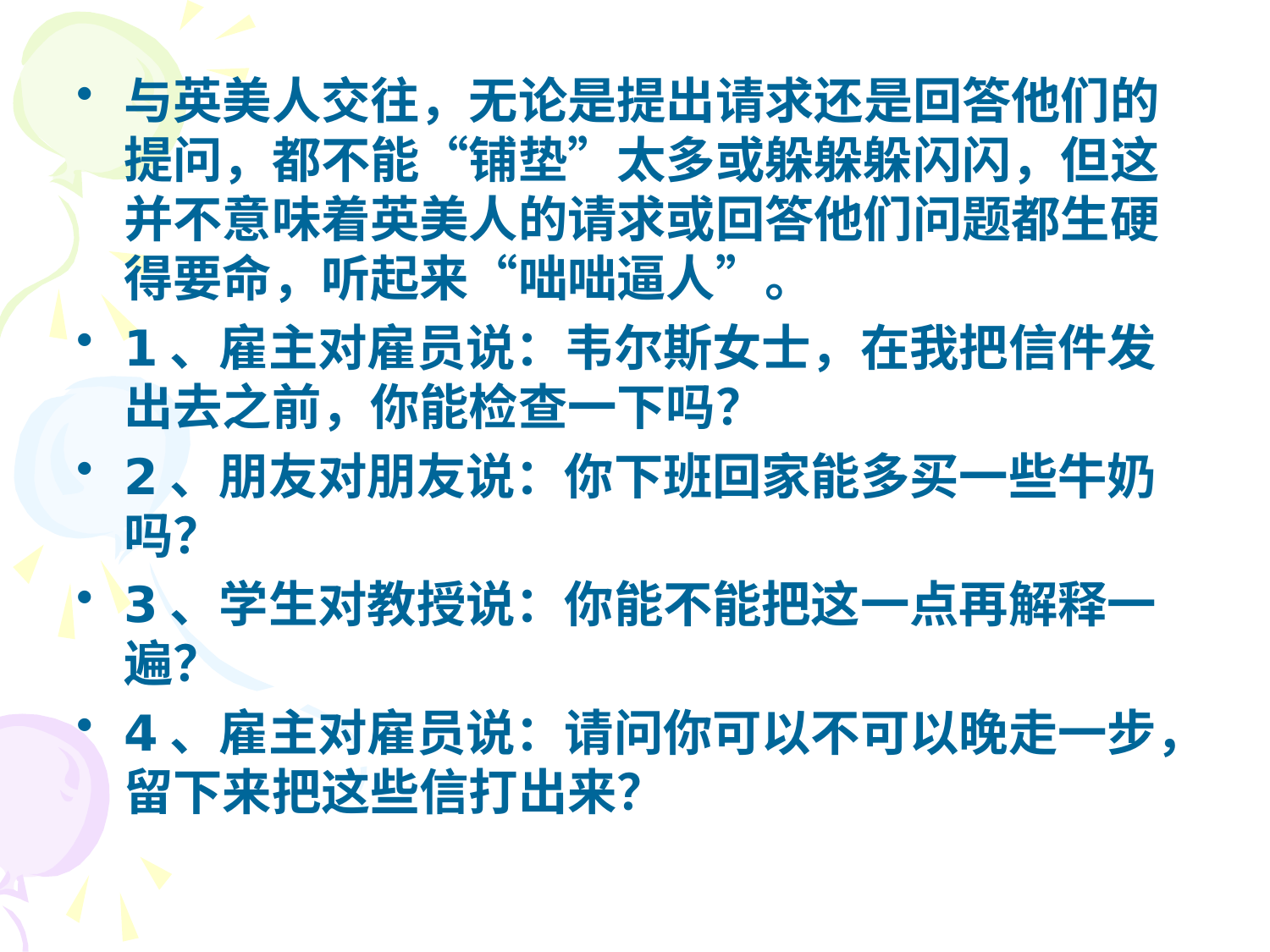

与英美人交往，无论是提出请求还是回答他们的提问，都不能“铺垫”太多或躲躲躲闪闪，但这并不意味着英美人的请求或回答他们问题都生硬得要命，听起来“咄咄逼人”。
1、雇主对雇员说：韦尔斯女士，在我把信件发出去之前，你能检查一下吗？
2、朋友对朋友说：你下班回家能多买一些牛奶吗？
3、学生对教授说：你能不能把这一点再解释一遍？
4、雇主对雇员说：请问你可以不可以晚走一步，留下来把这些信打出来？